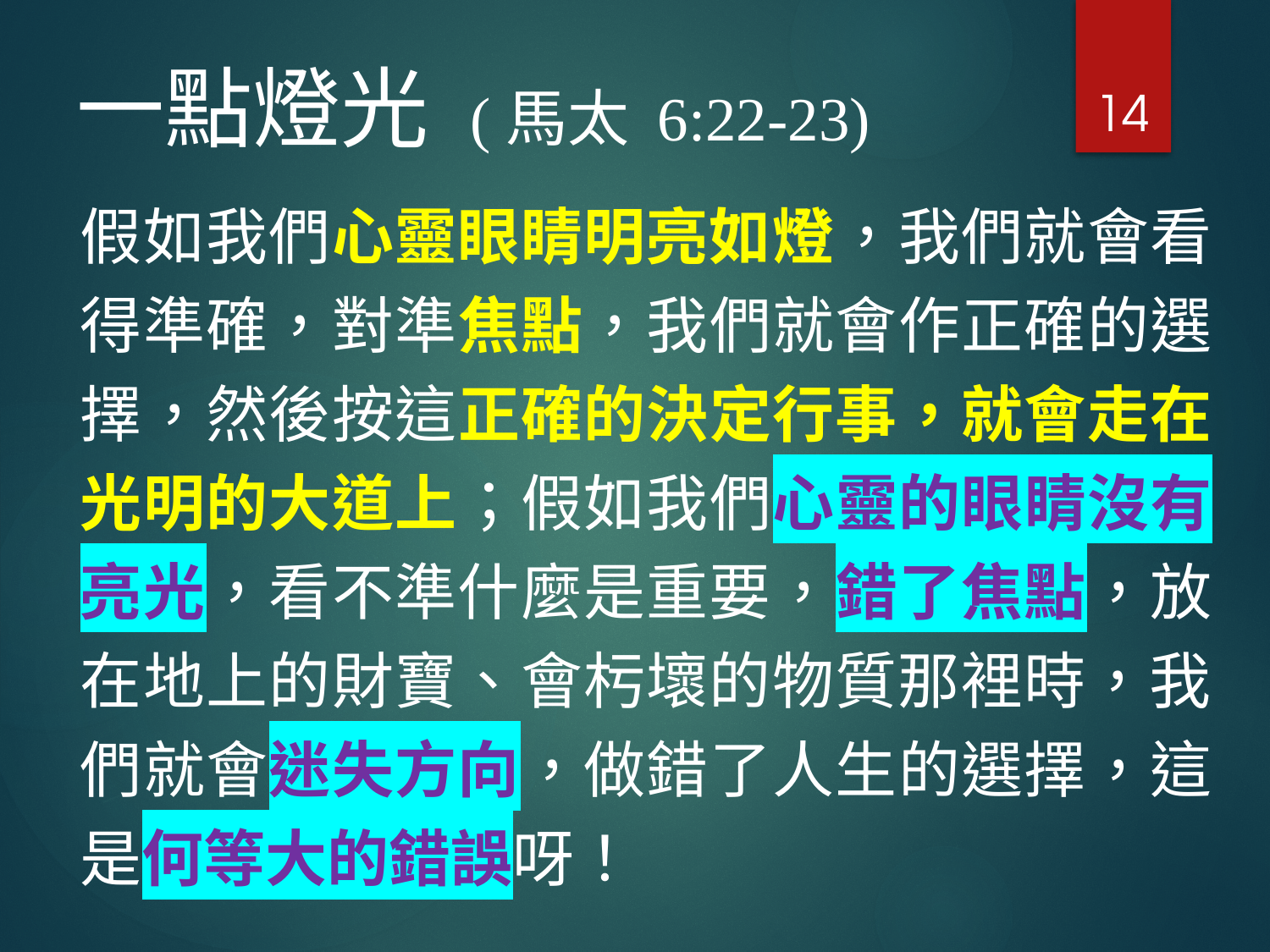

14
# 一點燈光 (馬太 6:22-23)
假如我們心靈眼睛明亮如燈，我們就會看得準確，對準焦點，我們就會作正確的選擇，然後按這正確的決定行事，就會走在光明的大道上；假如我們心靈的眼睛沒有亮光，看不準什麼是重要，錯了焦點，放在地上的財寶、會杇壞的物質那裡時，我們就會迷失方向，做錯了人生的選擇，這是何等大的錯誤呀！